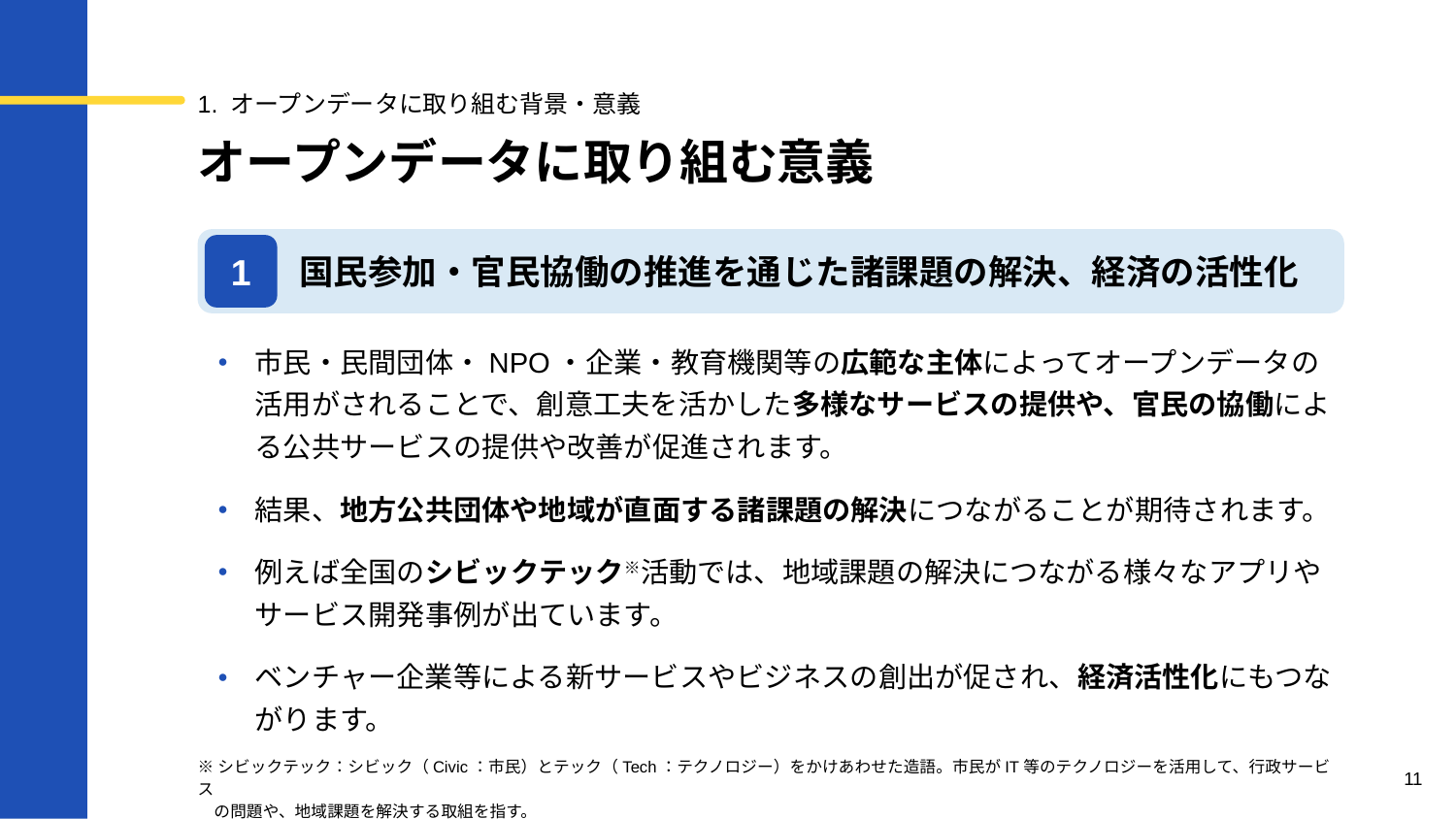

1. オープンデータに取り組む背景・意義
# オープンデータに取り組む意義
国民参加・官民協働の推進を通じた諸課題の解決、経済の活性化
1
市民・民間団体・NPO・企業・教育機関等の広範な主体によってオープンデータの活用がされることで、創意工夫を活かした多様なサービスの提供や、官民の協働による公共サービスの提供や改善が促進されます。
結果、地方公共団体や地域が直面する諸課題の解決につながることが期待されます。
例えば全国のシビックテック※活動では、地域課題の解決につながる様々なアプリやサービス開発事例が出ています。
ベンチャー企業等による新サービスやビジネスの創出が促され、経済活性化にもつながります。
11
※シビックテック：シビック（Civic：市民）とテック（Tech：テクノロジー）をかけあわせた造語。市民がIT等のテクノロジーを活用して、行政サービス
　の問題や、地域課題を解決する取組を指す。